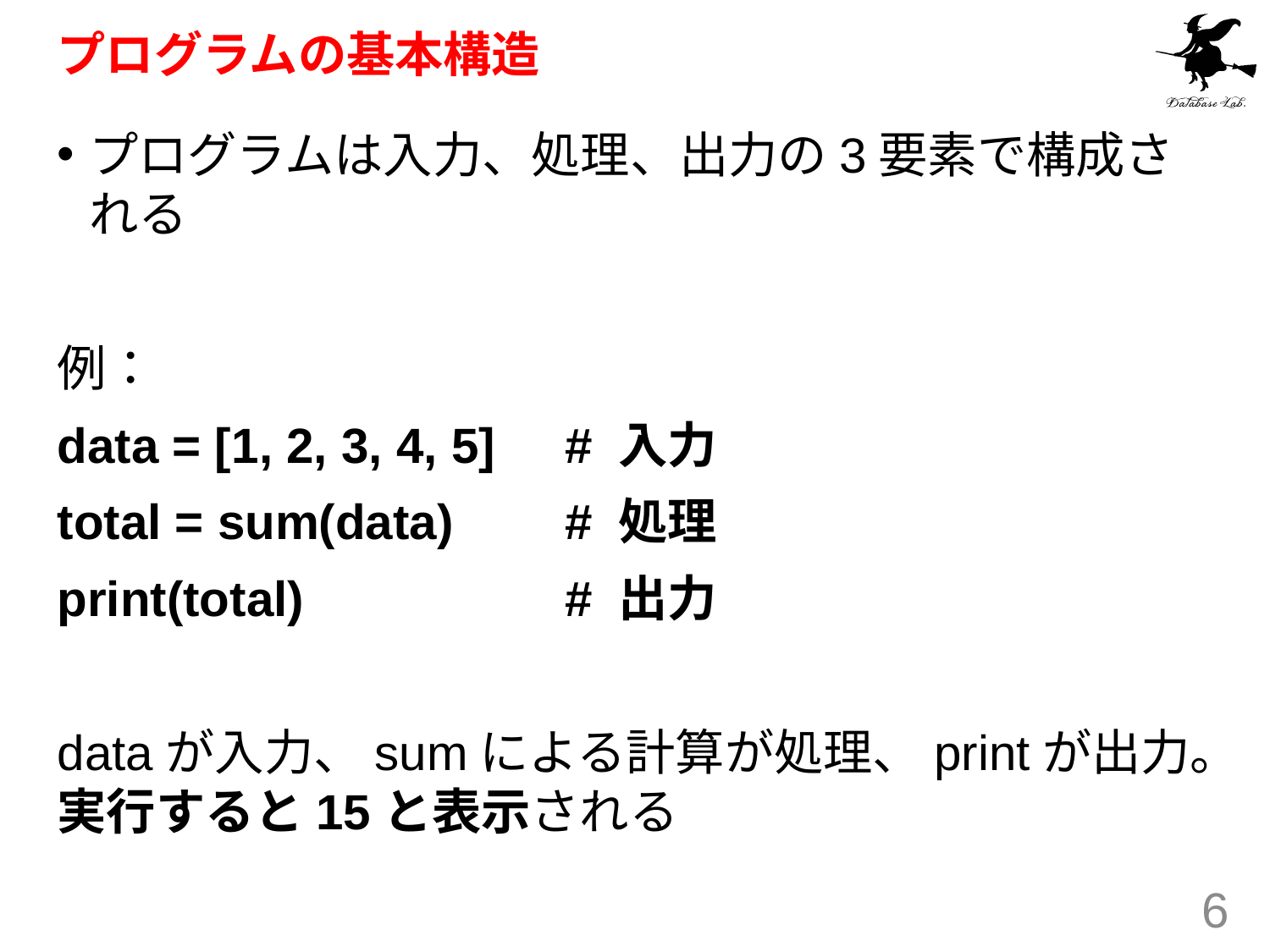

# プログラムの基本構造
プログラムは入力、処理、出力の3要素で構成される

例：
data = [1, 2, 3, 4, 5]  	# 入力
total = sum(data)        	# 処理
print(total)             	# 出力

dataが入力、sumによる計算が処理、printが出力。実行すると15と表示される
6